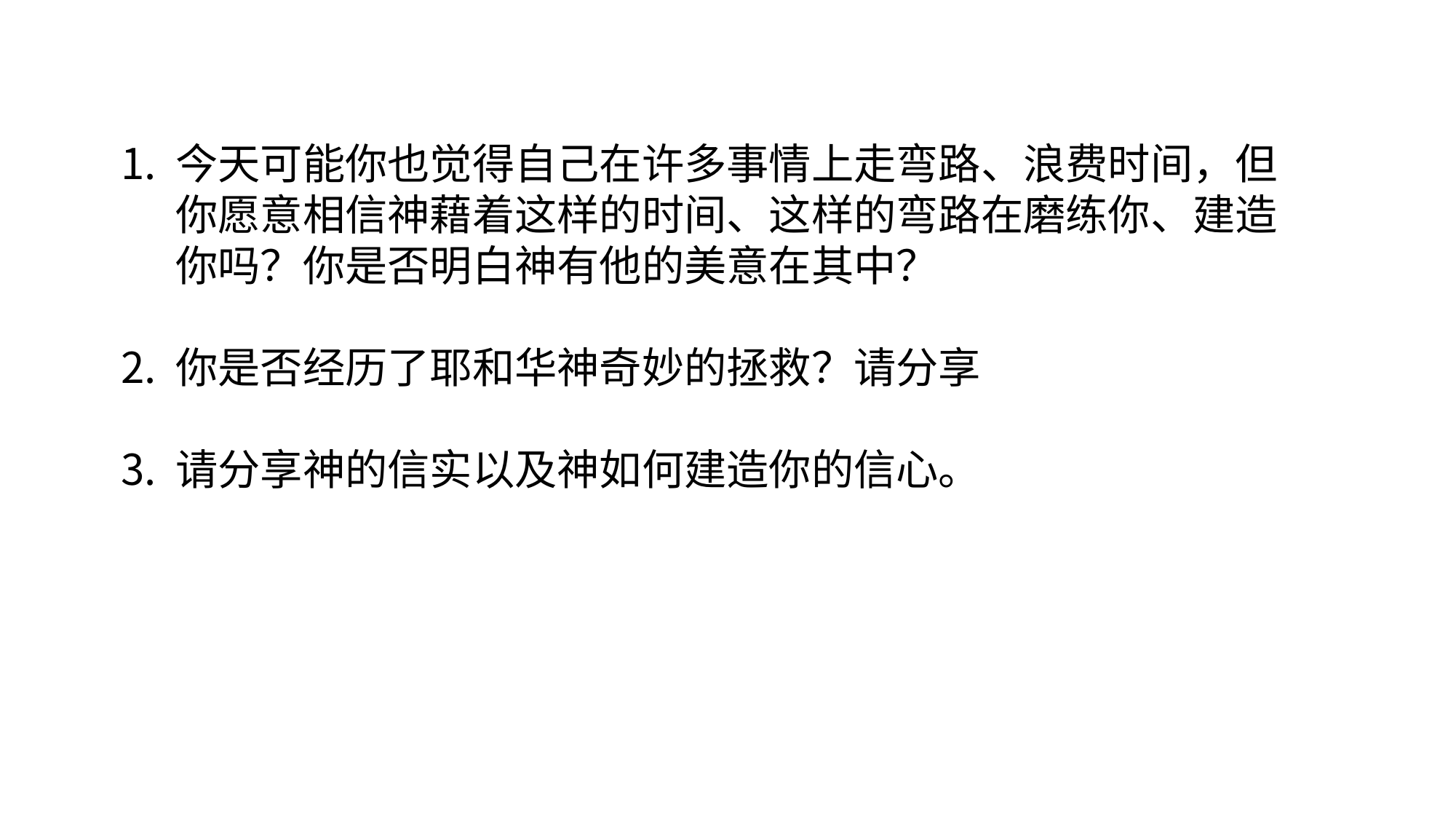

今天可能你也觉得自己在许多事情上走弯路、浪费时间，但你愿意相信神藉着这样的时间、这样的弯路在磨练你、建造你吗？你是否明白神有他的美意在其中？

你是否经历了耶和华神奇妙的拯救？请分享

请分享神的信实以及神如何建造你的信心。